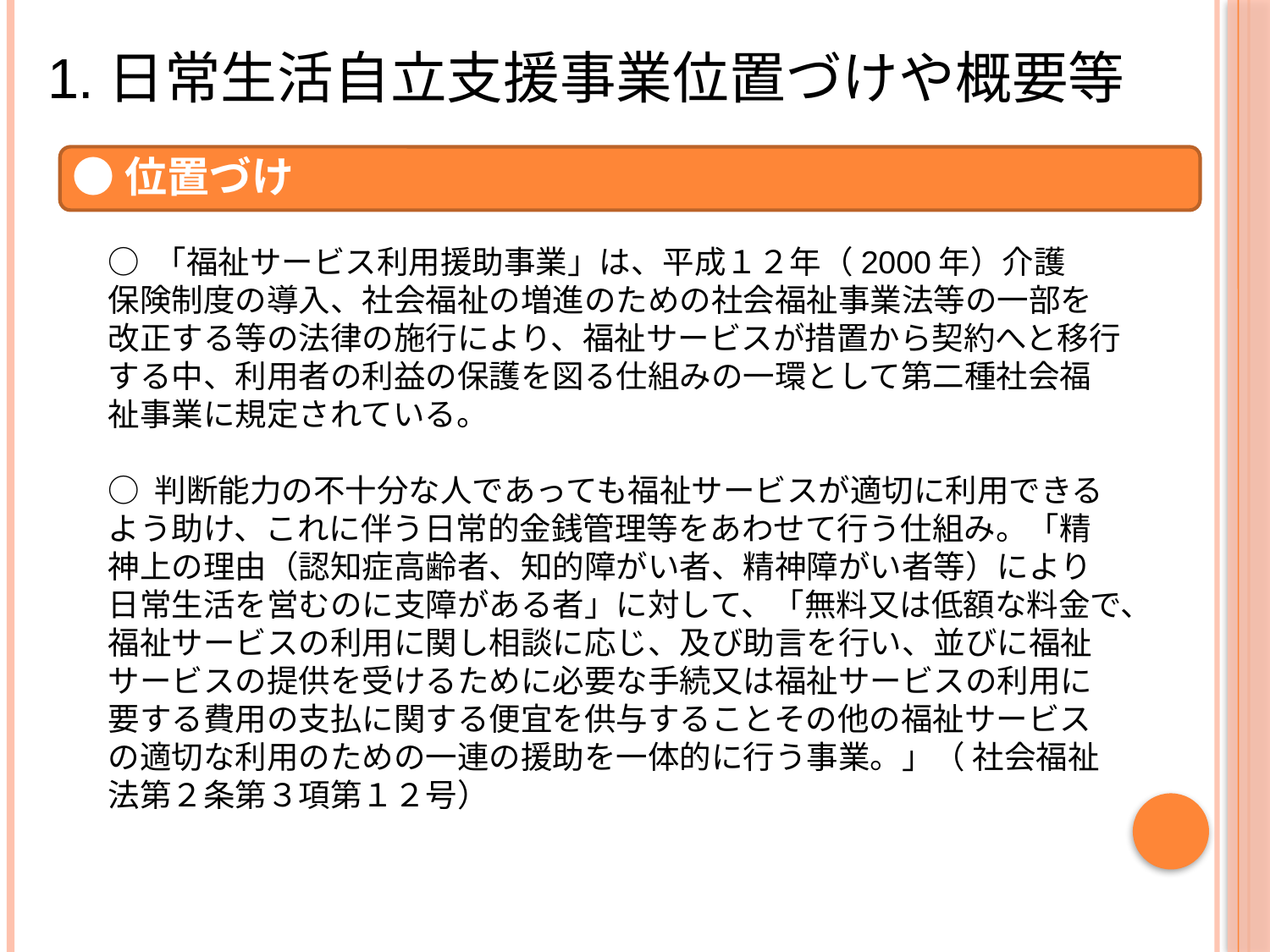

1.日常生活自立支援事業位置づけや概要等
●位置づけ

○ 「福祉サービス利用援助事業」は、平成１２年（2000年）介護　保険制度の導入、社会福祉の増進のための社会福祉事業法等の一部を改正する等の法律の施行により、福祉サービスが措置から契約へと移行する中、利用者の利益の保護を図る仕組みの一環として第二種社会福祉事業に規定されている。

○ 判断能力の不十分な人であっても福祉サービスが適切に利用できるよう助け、これに伴う日常的金銭管理等をあわせて行う仕組み。「精神上の理由（認知症高齢者、知的障がい者、精神障がい者等）により日常生活を営むのに支障がある者」に対して、「無料又は低額な料金で、福祉サービスの利用に関し相談に応じ、及び助言を行い、並びに福祉サービスの提供を受けるために必要な手続又は福祉サービスの利用に要する費用の支払に関する便宜を供与することその他の福祉サービスの適切な利用のための一連の援助を一体的に行う事業。」（ 社会福祉法第２条第３項第１２号）